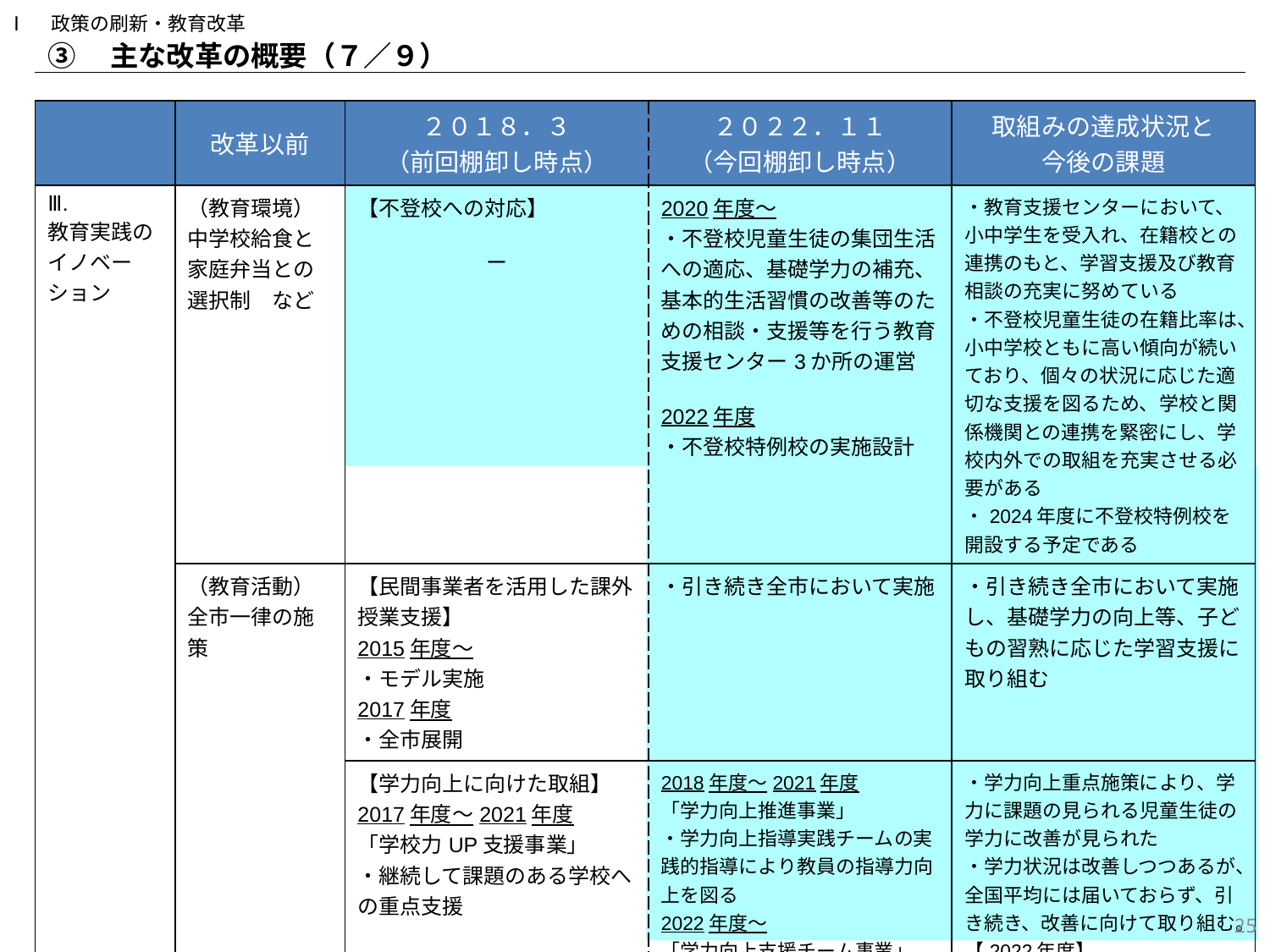

Ⅰ　政策の刷新・教育改革
③　主な改革の概要（７／９）
|  | 改革以前 | ２０１８．３ （前回棚卸し時点） | ２０２２．１１ （今回棚卸し時点） | 取組みの達成状況と 今後の課題 |
| --- | --- | --- | --- | --- |
| Ⅲ. 教育実践のイノベーション | （教育環境） 中学校給食と家庭弁当との選択制　など | 【不登校への対応】 ー | 2020年度～ ・不登校児童生徒の集団生活への適応、基礎学力の補充、基本的生活習慣の改善等のための相談・支援等を行う教育支援センター3か所の運営 2022年度 ・不登校特例校の実施設計 | ・教育支援センターにおいて、小中学生を受入れ、在籍校との連携のもと、学習支援及び教育相談の充実に努めている ・不登校児童生徒の在籍比率は、小中学校ともに高い傾向が続いており、個々の状況に応じた適切な支援を図るため、学校と関係機関との連携を緊密にし、学校内外での取組を充実させる必要がある ・2024年度に不登校特例校を開設する予定である |
|  | （教育活動） 全市一律の施策 | 【民間事業者を活用した課外授業支援】　　 2015年度～ ・モデル実施 2017年度 ・全市展開 | ・引き続き全市において実施 | ・引き続き全市において実施し、基礎学力の向上等、子どもの習熟に応じた学習支援に取り組む |
|  |  | 【学力向上に向けた取組】 2017年度～2021年度 「学校力UP支援事業」 ・継続して課題のある学校への重点支援 | 2018年度～2021年度 「学力向上推進事業」 ・学力向上指導実践チームの実践的指導により教員の指導力向上を図る 2022年度～ 「学力向上支援チーム事業」 ・これまでの取組を再構築し、基本支援として、全学校を対象に教員の授業力向上を図る支援を行い、重点支援校に対しては、基本支援に加えて、放課後支援等の個別支援を重点的に行う。 | ・学力向上重点施策により、学力に課題の見られる児童生徒の学力に改善が見られた ・学力状況は改善しつつあるが、全国平均には届いておらず、引き続き、改善に向けて取り組む。 【2022年度】 ・支援チームによる訪問指導（小中学校等全409校） ・学びサポーター等による個別支援の充実（重点支援校90校） |

25